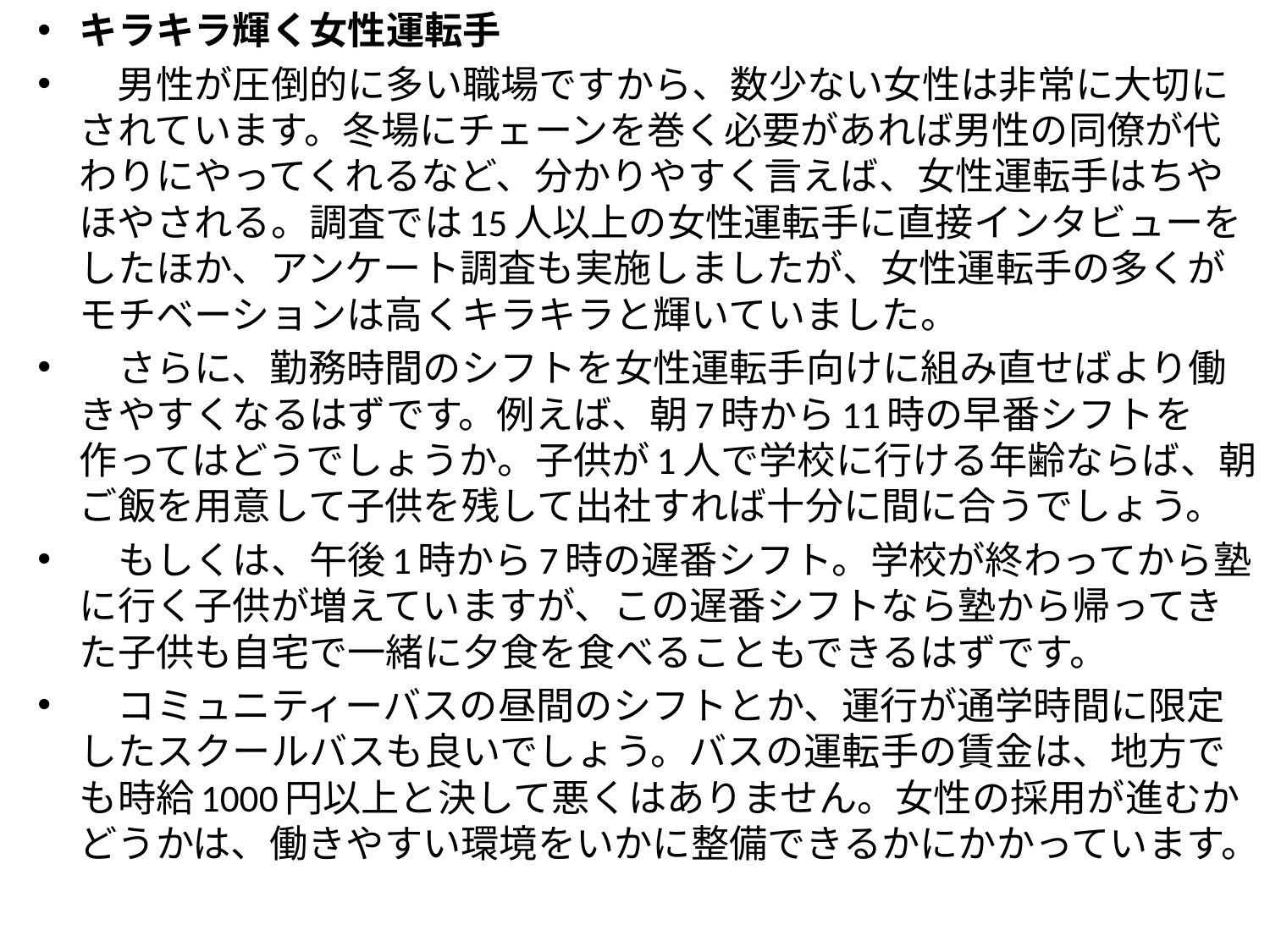

キラキラ輝く女性運転手
　男性が圧倒的に多い職場ですから、数少ない女性は非常に大切にされています。冬場にチェーンを巻く必要があれば男性の同僚が代わりにやってくれるなど、分かりやすく言えば、女性運転手はちやほやされる。調査では15人以上の女性運転手に直接インタビューをしたほか、アンケート調査も実施しましたが、女性運転手の多くがモチベーションは高くキラキラと輝いていました。
　さらに、勤務時間のシフトを女性運転手向けに組み直せばより働きやすくなるはずです。例えば、朝7時から11時の早番シフトを作ってはどうでしょうか。子供が1人で学校に行ける年齢ならば、朝ご飯を用意して子供を残して出社すれば十分に間に合うでしょう。
　もしくは、午後1時から7時の遅番シフト。学校が終わってから塾に行く子供が増えていますが、この遅番シフトなら塾から帰ってきた子供も自宅で一緒に夕食を食べることもできるはずです。
　コミュニティーバスの昼間のシフトとか、運行が通学時間に限定したスクールバスも良いでしょう。バスの運転手の賃金は、地方でも時給1000円以上と決して悪くはありません。女性の採用が進むかどうかは、働きやすい環境をいかに整備できるかにかかっています。